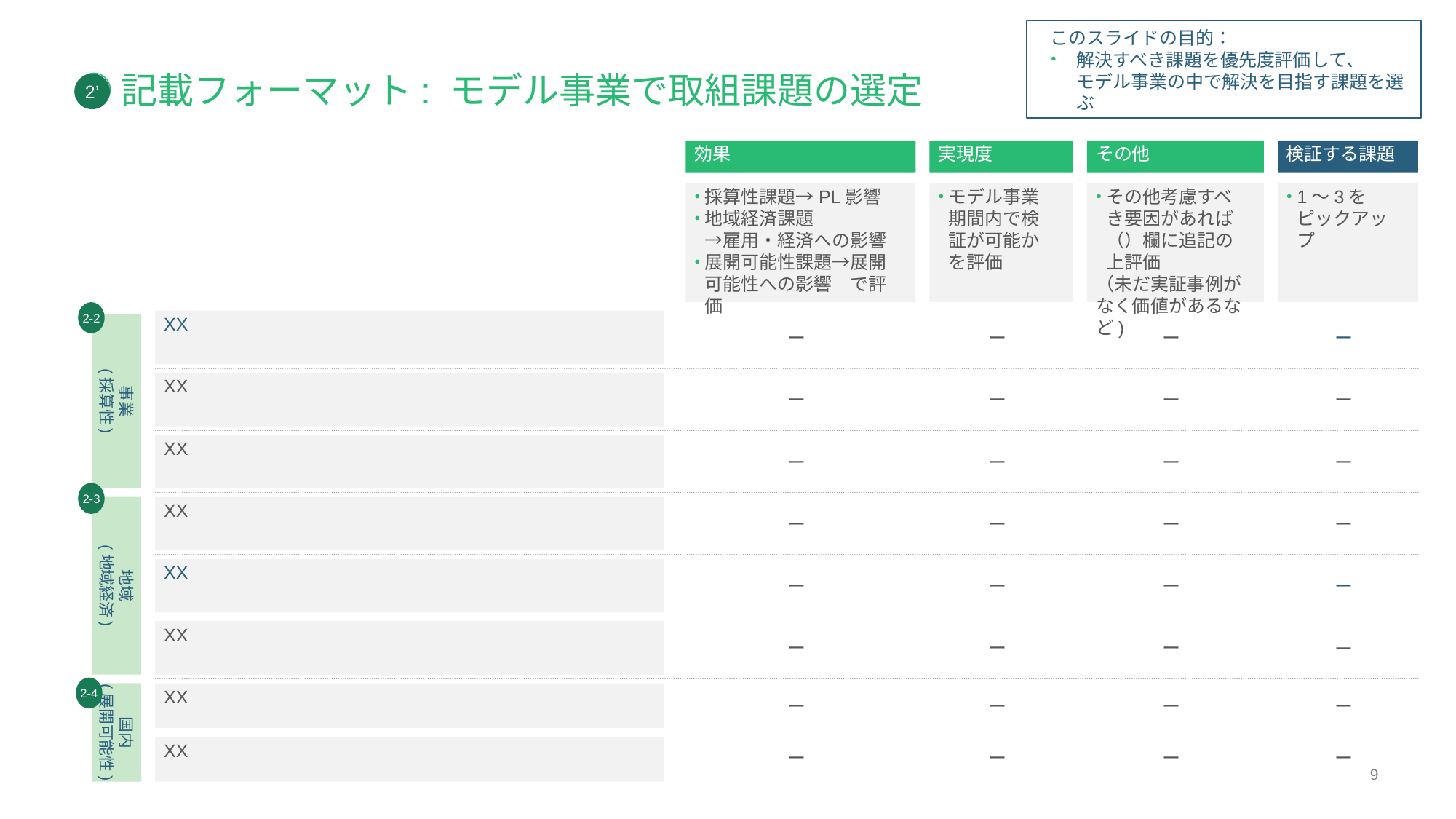

このスライドの目的：
解決すべき課題を優先度評価して、
モデル事業の中で解決を目指す課題を選ぶ
# ①記載フォーマット: モデル事業で取組課題の選定
2’
効果
実現度
その他
検証する課題
採算性課題→PL影響
地域経済課題
→雇用・経済への影響
展開可能性課題→展開可能性への影響　で評価
モデル事業期間内で検証が可能かを評価
その他考慮すべき要因があれば（）欄に追記の上評価
（未だ実証事例がなく価値があるなど)
1～3を
ピックアップ
2-2
XX
ー
ー
ー
ー
事業
(採算性)
XX
ー
ー
ー
ー
XX
ー
ー
ー
ー
2-3
ー
XX
ー
ー
ー
地域
(地域経済)
ー
ー
ー
ー
XX
ー
ー
ー
ー
XX
2-4
国内
(展開可能性)
XX
ー
ー
ー
ー
ー
ー
ー
ー
XX